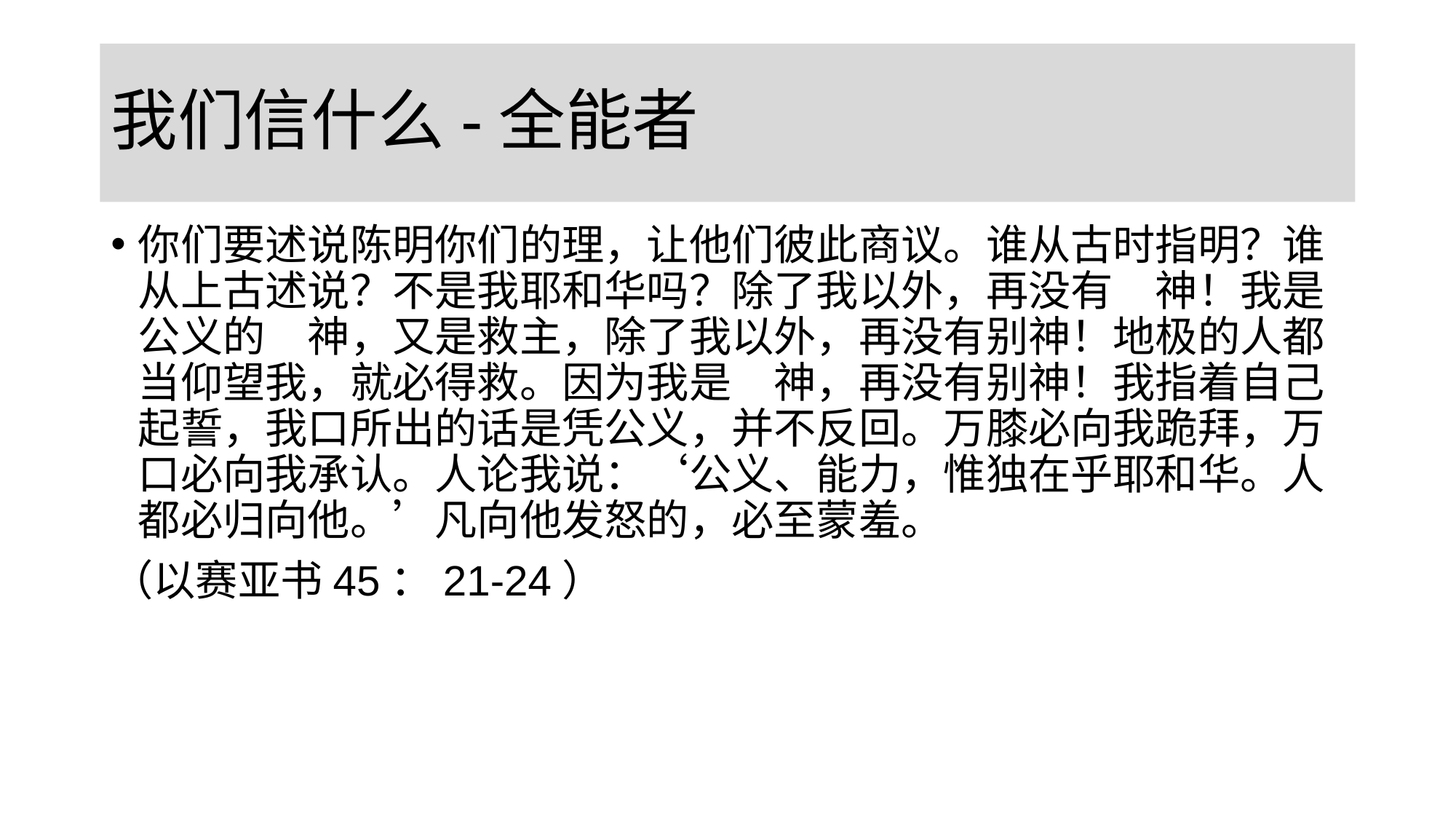

# 我们信什么-全能者
你们要述说陈明你们的理，让他们彼此商议。谁从古时指明？谁从上古述说？不是我耶和华吗？除了我以外，再没有　神！我是公义的　神，又是救主，除了我以外，再没有别神！地极的人都当仰望我，就必得救。因为我是　神，再没有别神！我指着自己起誓，我口所出的话是凭公义，并不反回。万膝必向我跪拜，万口必向我承认。人论我说：‘公义、能力，惟独在乎耶和华。人都必归向他。’凡向他发怒的，必至蒙羞。
（以赛亚书45：21-24）